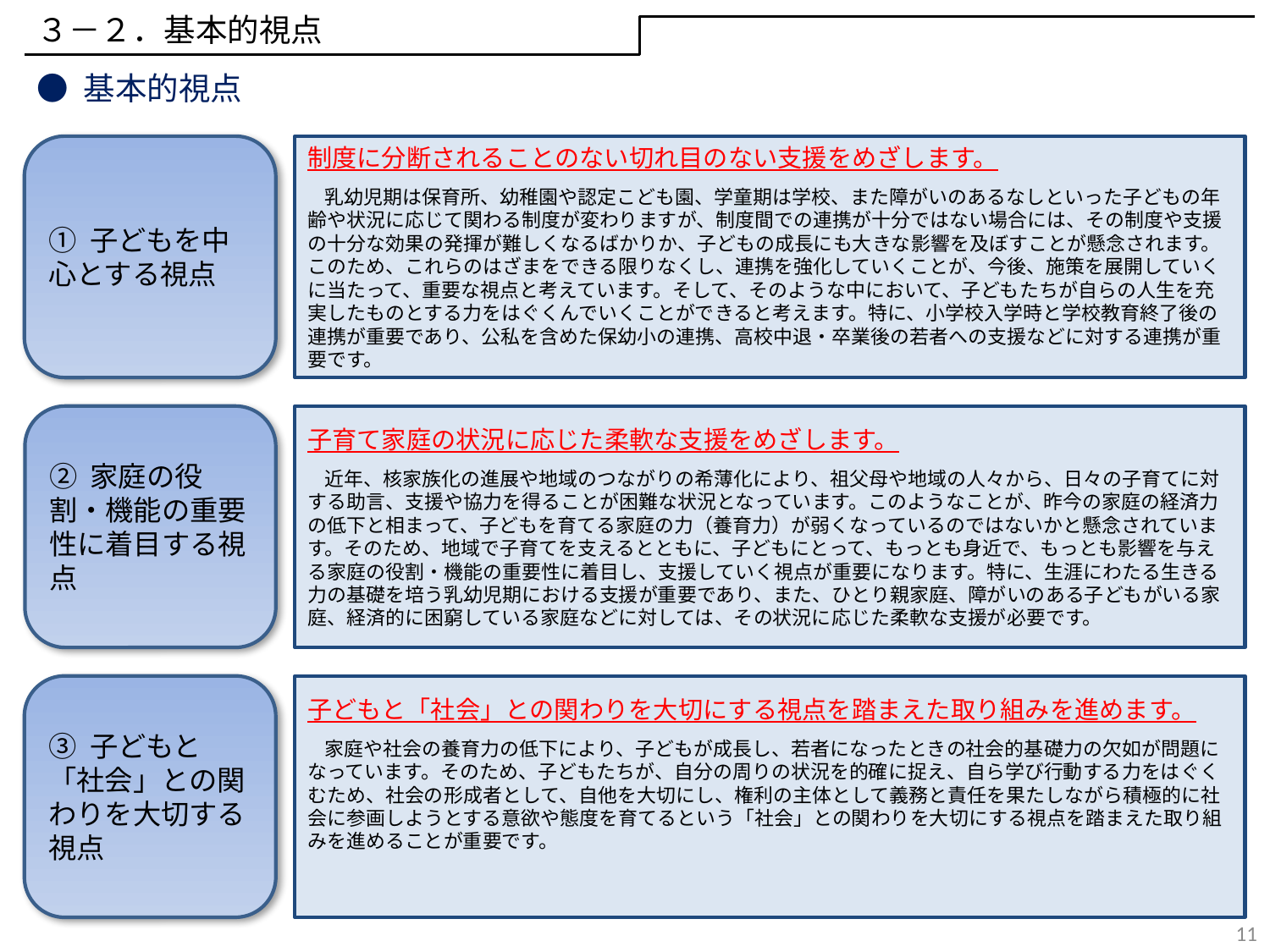

３－２．基本的視点
● 基本的視点
制度に分断されることのない切れ目のない支援をめざします。

　乳幼児期は保育所、幼稚園や認定こども園、学童期は学校、また障がいのあるなしといった子どもの年齢や状況に応じて関わる制度が変わりますが、制度間での連携が十分ではない場合には、その制度や支援の十分な効果の発揮が難しくなるばかりか、子どもの成長にも大きな影響を及ぼすことが懸念されます。このため、これらのはざまをできる限りなくし、連携を強化していくことが、今後、施策を展開していくに当たって、重要な視点と考えています。そして、そのような中において、子どもたちが自らの人生を充実したものとする力をはぐくんでいくことができると考えます。特に、小学校入学時と学校教育終了後の連携が重要であり、公私を含めた保幼小の連携、高校中退・卒業後の若者への支援などに対する連携が重要です。
① 子どもを中心とする視点
子育て家庭の状況に応じた柔軟な支援をめざします。

　近年、核家族化の進展や地域のつながりの希薄化により、祖父母や地域の人々から、日々の子育てに対する助言、支援や協力を得ることが困難な状況となっています。このようなことが、昨今の家庭の経済力の低下と相まって、子どもを育てる家庭の力（養育力）が弱くなっているのではないかと懸念されています。そのため、地域で子育てを支えるとともに、子どもにとって、もっとも身近で、もっとも影響を与える家庭の役割・機能の重要性に着目し、支援していく視点が重要になります。特に、生涯にわたる生きる力の基礎を培う乳幼児期における支援が重要であり、また、ひとり親家庭、障がいのある子どもがいる家庭、経済的に困窮している家庭などに対しては、その状況に応じた柔軟な支援が必要です。
② 家庭の役割・機能の重要性に着目する視点
③ 子どもと「社会」との関わりを大切する視点
子どもと「社会」との関わりを大切にする視点を踏まえた取り組みを進めます。

　家庭や社会の養育力の低下により、子どもが成長し、若者になったときの社会的基礎力の欠如が問題になっています。そのため、子どもたちが、自分の周りの状況を的確に捉え、自ら学び行動する力をはぐくむため、社会の形成者として、自他を大切にし、権利の主体として義務と責任を果たしながら積極的に社会に参画しようとする意欲や態度を育てるという「社会」との関わりを大切にする視点を踏まえた取り組みを進めることが重要です。

11